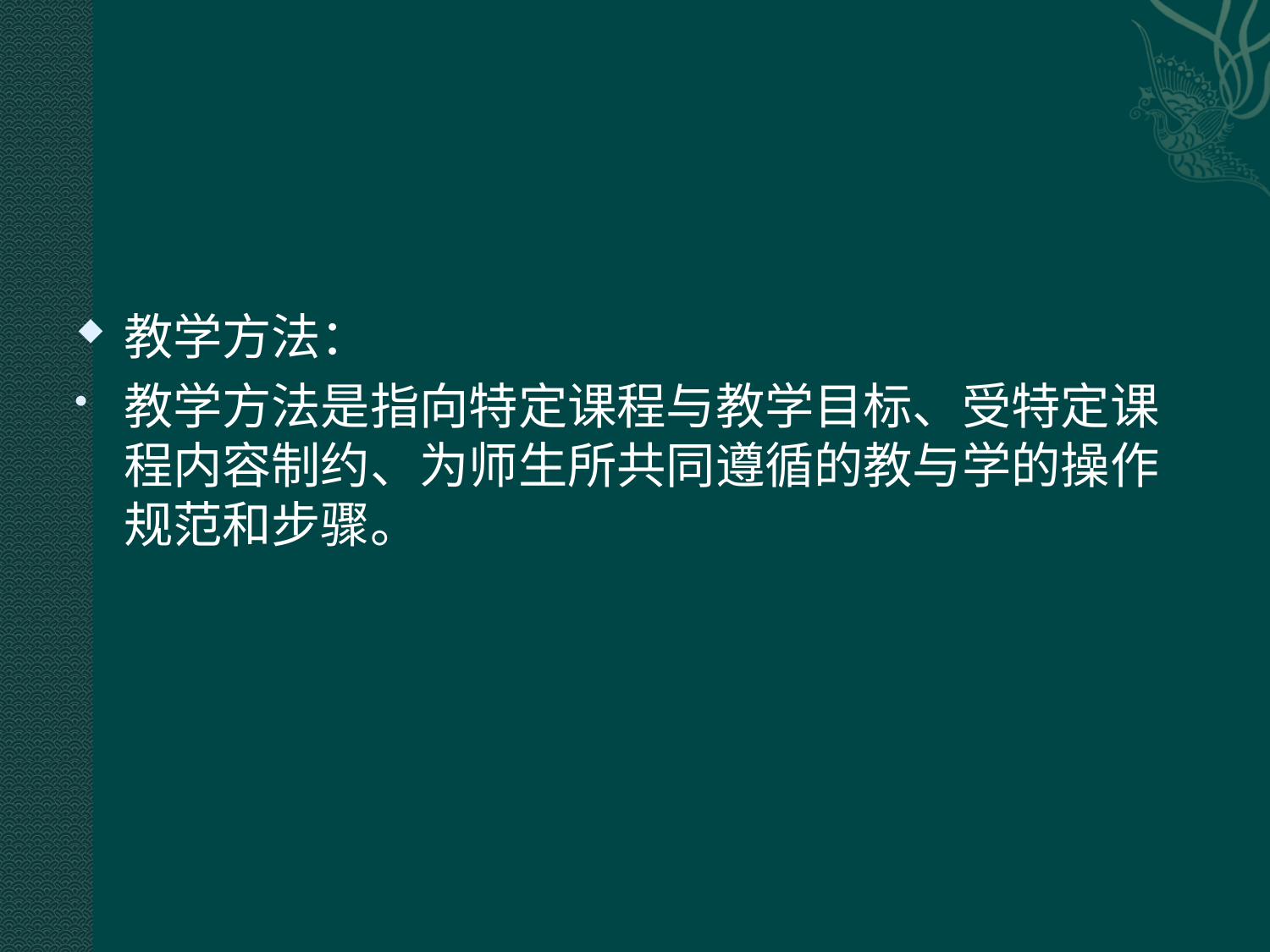

#

教学方法：
教学方法是指向特定课程与教学目标、受特定课程内容制约、为师生所共同遵循的教与学的操作规范和步骤。